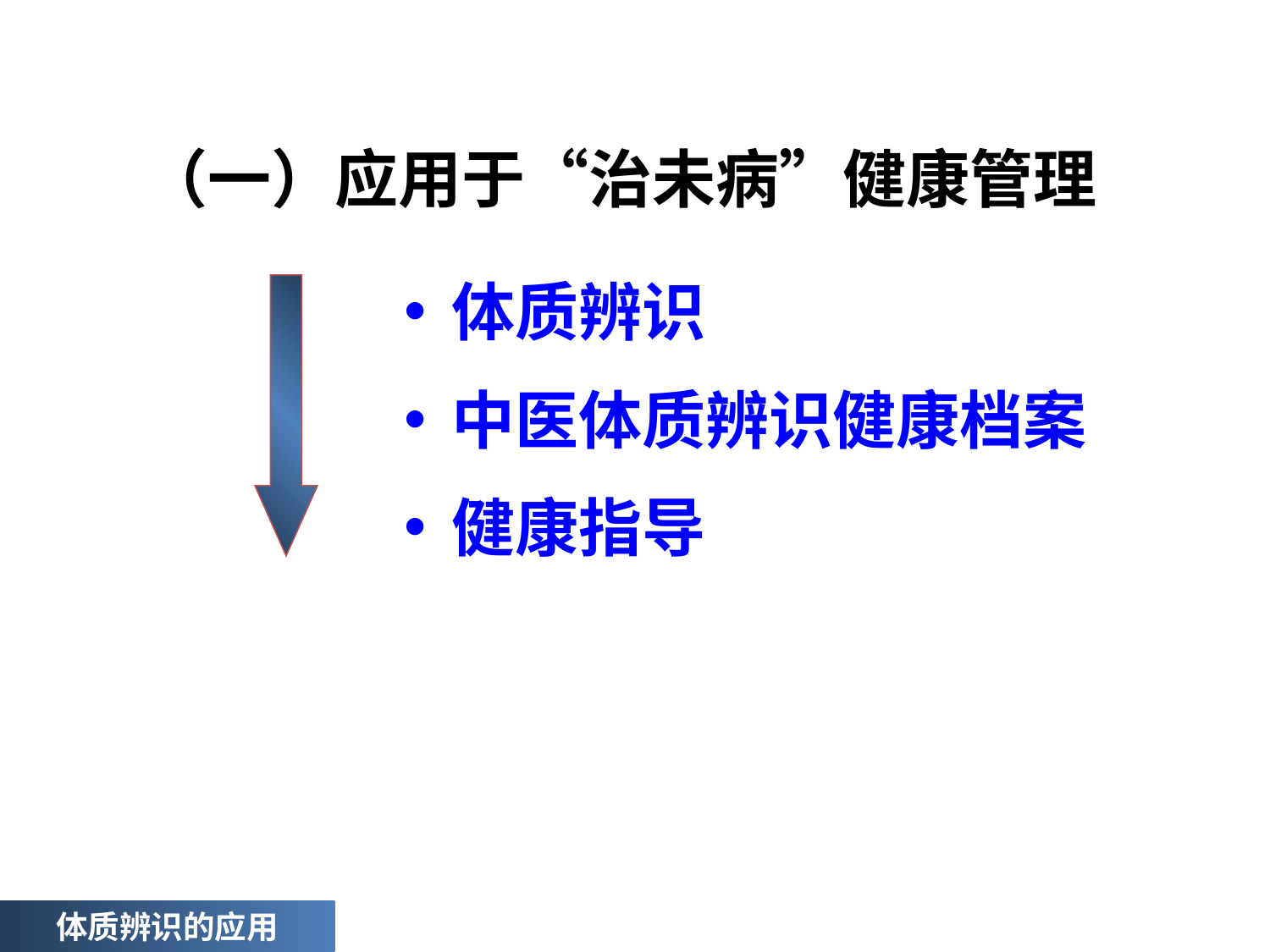

# （一）应用于“治未病”健康管理
体质辨识
中医体质辨识健康档案
健康指导

体质辨识的应用